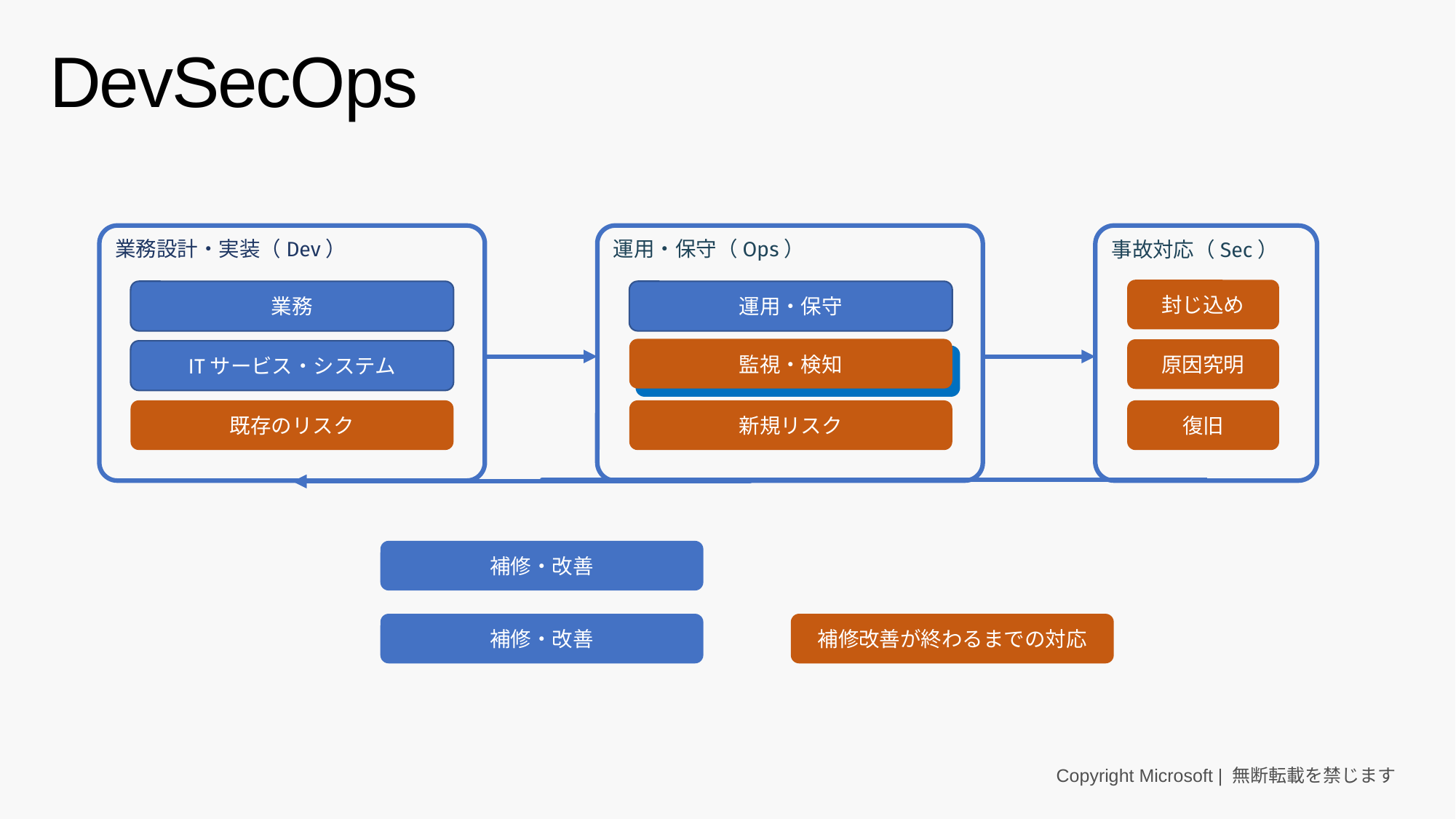

# DevSecOps
業務設計・実装（Dev）
運用・保守（Ops）
事故対応（Sec）
封じ込め
業務
運用・保守
監視・検知
原因究明
ITサービス・システム

既存のリスク
新規リスク
復旧
補修・改善
補修・改善
補修改善が終わるまでの対応